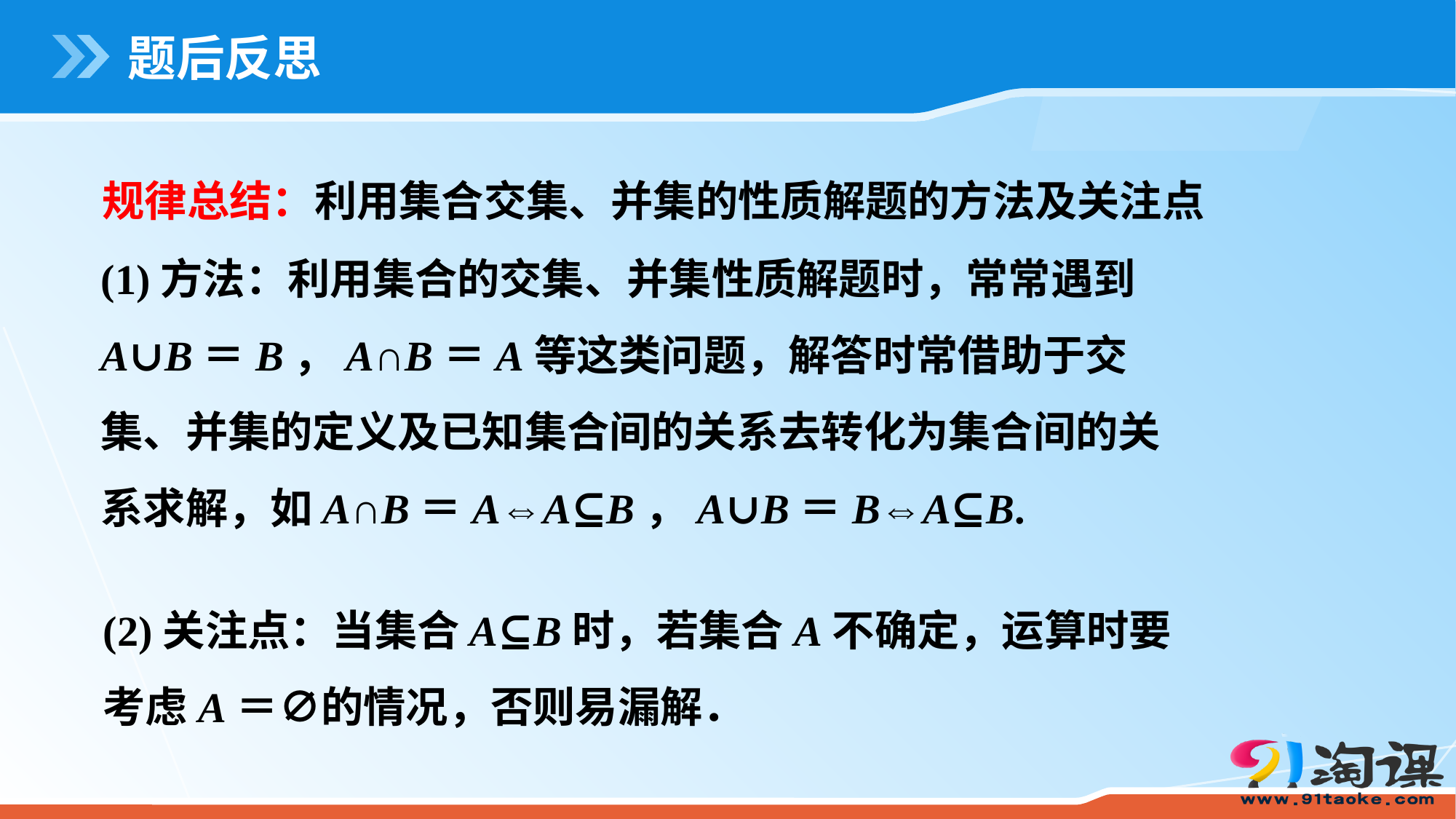

# 题后反思
规律总结：利用集合交集、并集的性质解题的方法及关注点
(1)方法：利用集合的交集、并集性质解题时，常常遇到A∪B＝B，A∩B＝A等这类问题，解答时常借助于交集、并集的定义及已知集合间的关系去转化为集合间的关系求解，如A∩B＝A⇔A⊆B，A∪B＝B⇔A⊆B.
(2)关注点：当集合A⊆B时，若集合A不确定，运算时要考虑A＝∅的情况，否则易漏解．